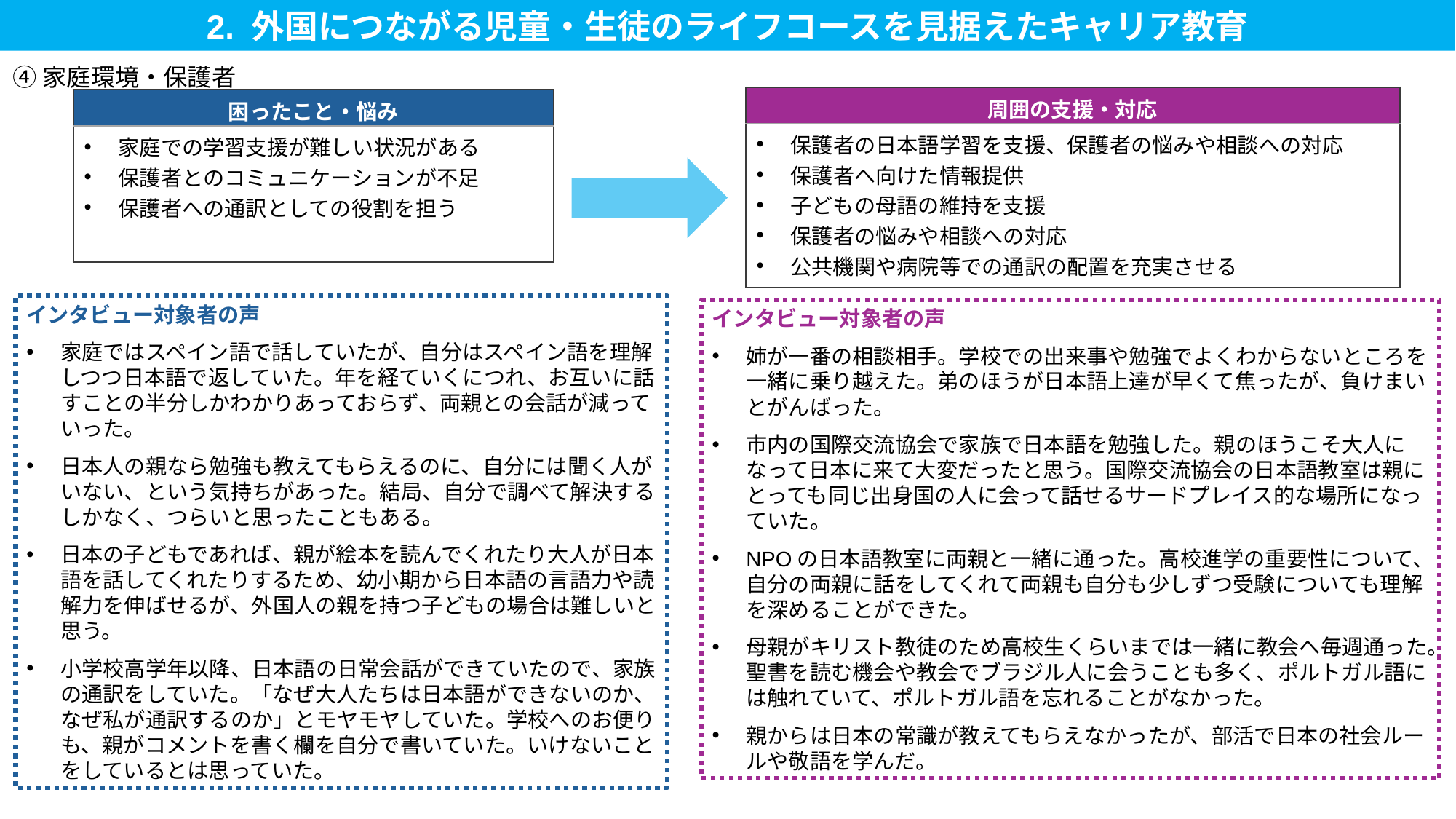

2. 外国につながる児童・生徒のライフコースを見据えたキャリア教育
④家庭環境・保護者
| 周囲の支援・対応 |
| --- |
| 保護者の日本語学習を支援、保護者の悩みや相談への対応 保護者へ向けた情報提供 子どもの母語の維持を支援 保護者の悩みや相談への対応 公共機関や病院等での通訳の配置を充実させる |
| 困ったこと・悩み |
| --- |
| 家庭での学習支援が難しい状況がある 保護者とのコミュニケーションが不足 保護者への通訳としての役割を担う |

インタビュー対象者の声
家庭ではスペイン語で話していたが、自分はスペイン語を理解しつつ日本語で返していた。年を経ていくにつれ、お互いに話すことの半分しかわかりあっておらず、両親との会話が減っていった。
日本人の親なら勉強も教えてもらえるのに、自分には聞く人がいない、という気持ちがあった。結局、自分で調べて解決するしかなく、つらいと思ったこともある。
日本の子どもであれば、親が絵本を読んでくれたり大人が日本語を話してくれたりするため、幼小期から日本語の言語力や読解力を伸ばせるが、外国人の親を持つ子どもの場合は難しいと思う。
小学校高学年以降、日本語の日常会話ができていたので、家族の通訳をしていた。「なぜ大人たちは日本語ができないのか、なぜ私が通訳するのか」とモヤモヤしていた。学校へのお便りも、親がコメントを書く欄を自分で書いていた。いけないことをしているとは思っていた。
インタビュー対象者の声
姉が一番の相談相手。学校での出来事や勉強でよくわからないところを一緒に乗り越えた。弟のほうが日本語上達が早くて焦ったが、負けまいとがんばった。
市内の国際交流協会で家族で日本語を勉強した。親のほうこそ大人になって日本に来て大変だったと思う。国際交流協会の日本語教室は親にとっても同じ出身国の人に会って話せるサードプレイス的な場所になっていた。
NPOの日本語教室に両親と一緒に通った。高校進学の重要性について、自分の両親に話をしてくれて両親も自分も少しずつ受験についても理解を深めることができた。
母親がキリスト教徒のため高校生くらいまでは一緒に教会へ毎週通った。聖書を読む機会や教会でブラジル人に会うことも多く、ポルトガル語には触れていて、ポルトガル語を忘れることがなかった。
親からは日本の常識が教えてもらえなかったが、部活で日本の社会ルールや敬語を学んだ。